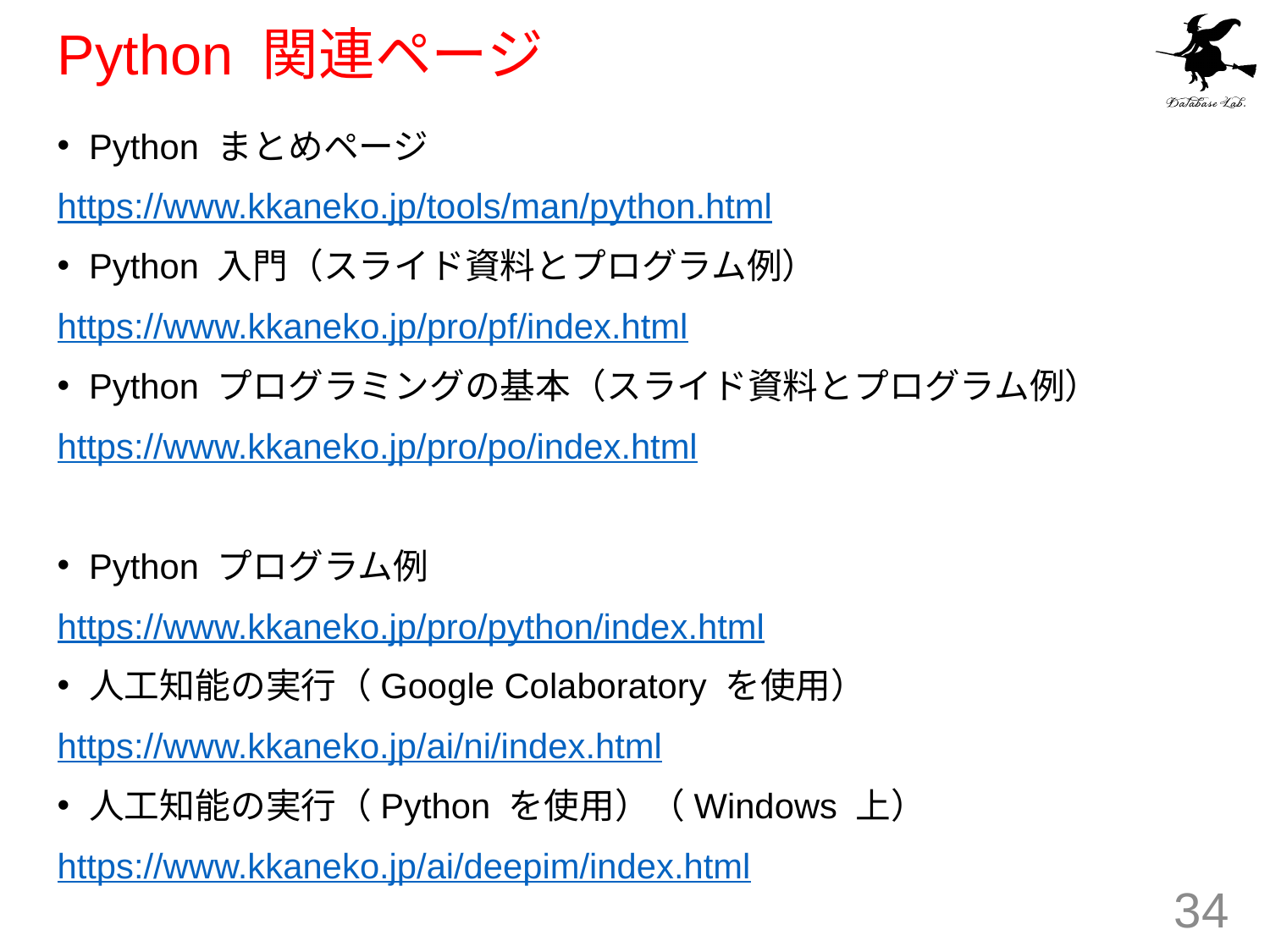

# Python 関連ページ
Python まとめページ
https://www.kkaneko.jp/tools/man/python.html
Python 入門（スライド資料とプログラム例）
https://www.kkaneko.jp/pro/pf/index.html
Python プログラミングの基本（スライド資料とプログラム例）
https://www.kkaneko.jp/pro/po/index.html

Python プログラム例
https://www.kkaneko.jp/pro/python/index.html
人工知能の実行（Google Colaboratory を使用）
https://www.kkaneko.jp/ai/ni/index.html
人工知能の実行（Python を使用）（Windows 上）
https://www.kkaneko.jp/ai/deepim/index.html
34